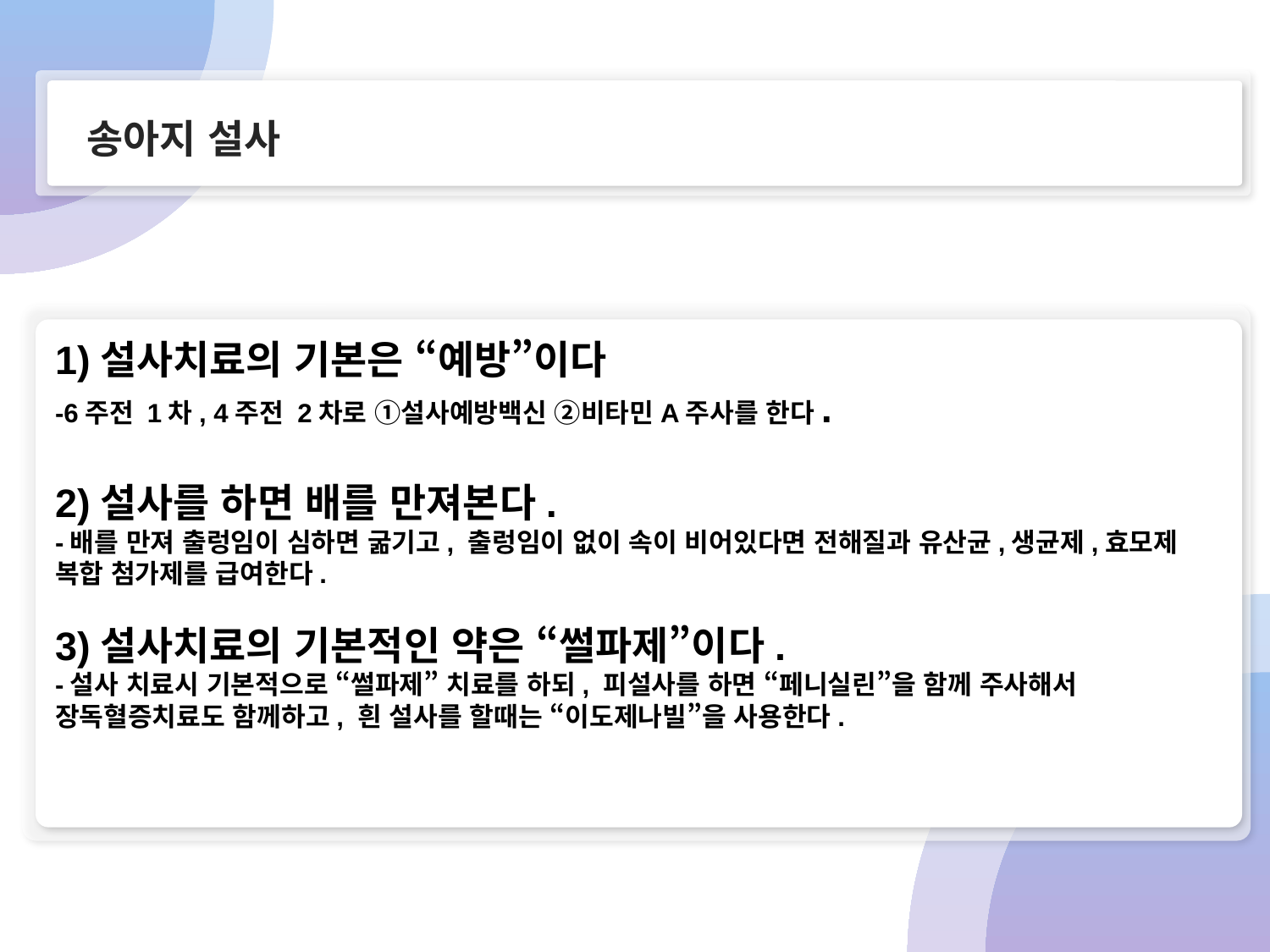

송아지 설사

1)설사치료의 기본은 “예방”이다
-6주전 1차, 4주전 2차로 ①설사예방백신 ②비타민A주사를 한다.

2)설사를 하면 배를 만져본다.
-배를 만져 출렁임이 심하면 굶기고, 출렁임이 없이 속이 비어있다면 전해질과 유산균,생균제,효모제 복합 첨가제를 급여한다.

3)설사치료의 기본적인 약은 “썰파제”이다.
-설사 치료시 기본적으로 “썰파제” 치료를 하되, 피설사를 하면 “페니실린”을 함께 주사해서 장독혈증치료도 함께하고, 흰 설사를 할때는 “이도제나빌”을 사용한다.

VISION